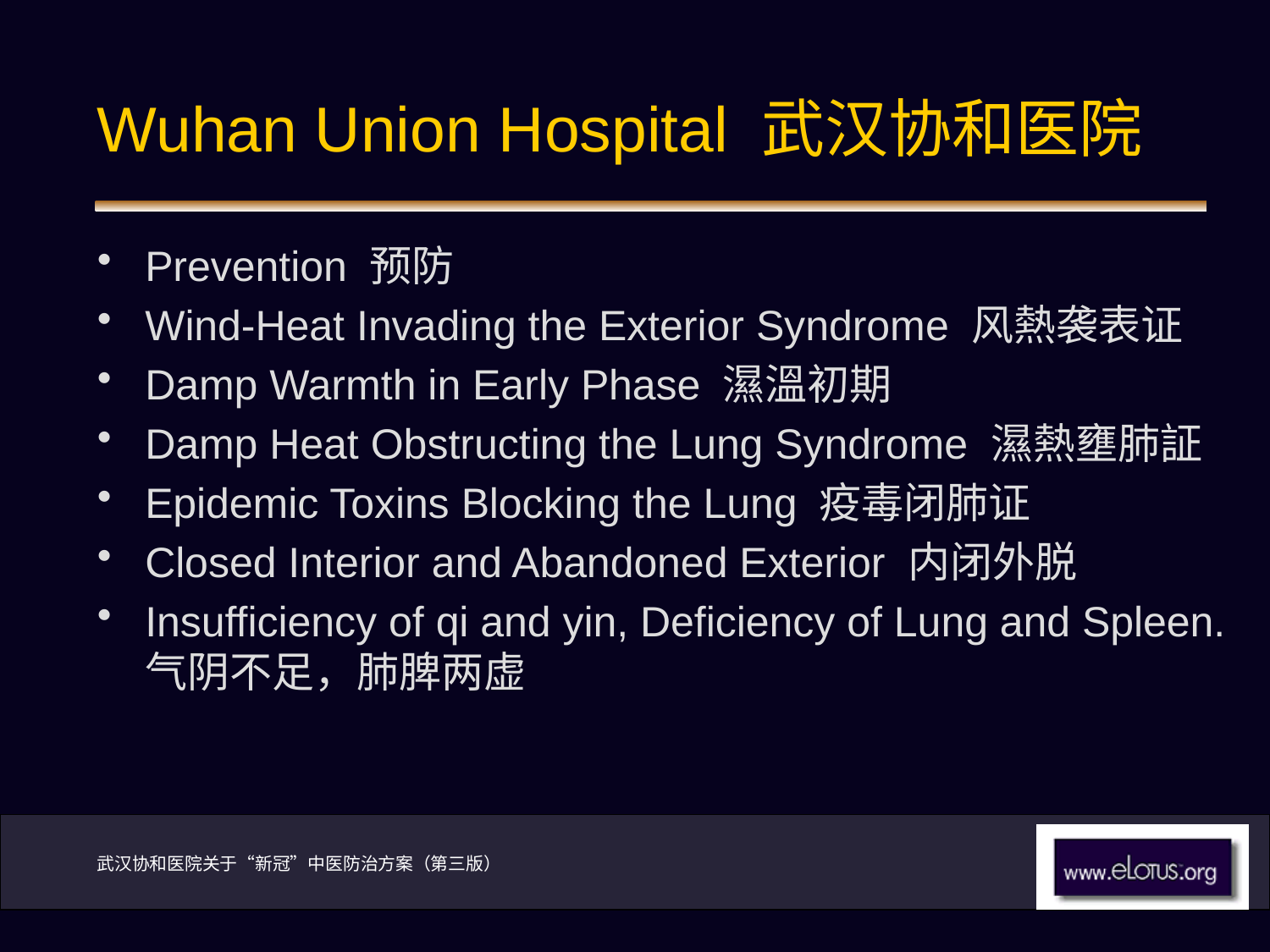

# Wuhan Union Hospital 武汉协和医院
Prevention 预防
Wind-Heat Invading the Exterior Syndrome 风熱袭表证
Damp Warmth in Early Phase 濕溫初期
Damp Heat Obstructing the Lung Syndrome 濕熱壅肺証
Epidemic Toxins Blocking the Lung 疫毒闭肺证
Closed Interior and Abandoned Exterior 内闭外脱
Insufficiency of qi and yin, Deficiency of Lung and Spleen. 气阴不足，肺脾两虚

武汉协和医院关于“新冠”中医防治方案（第三版）